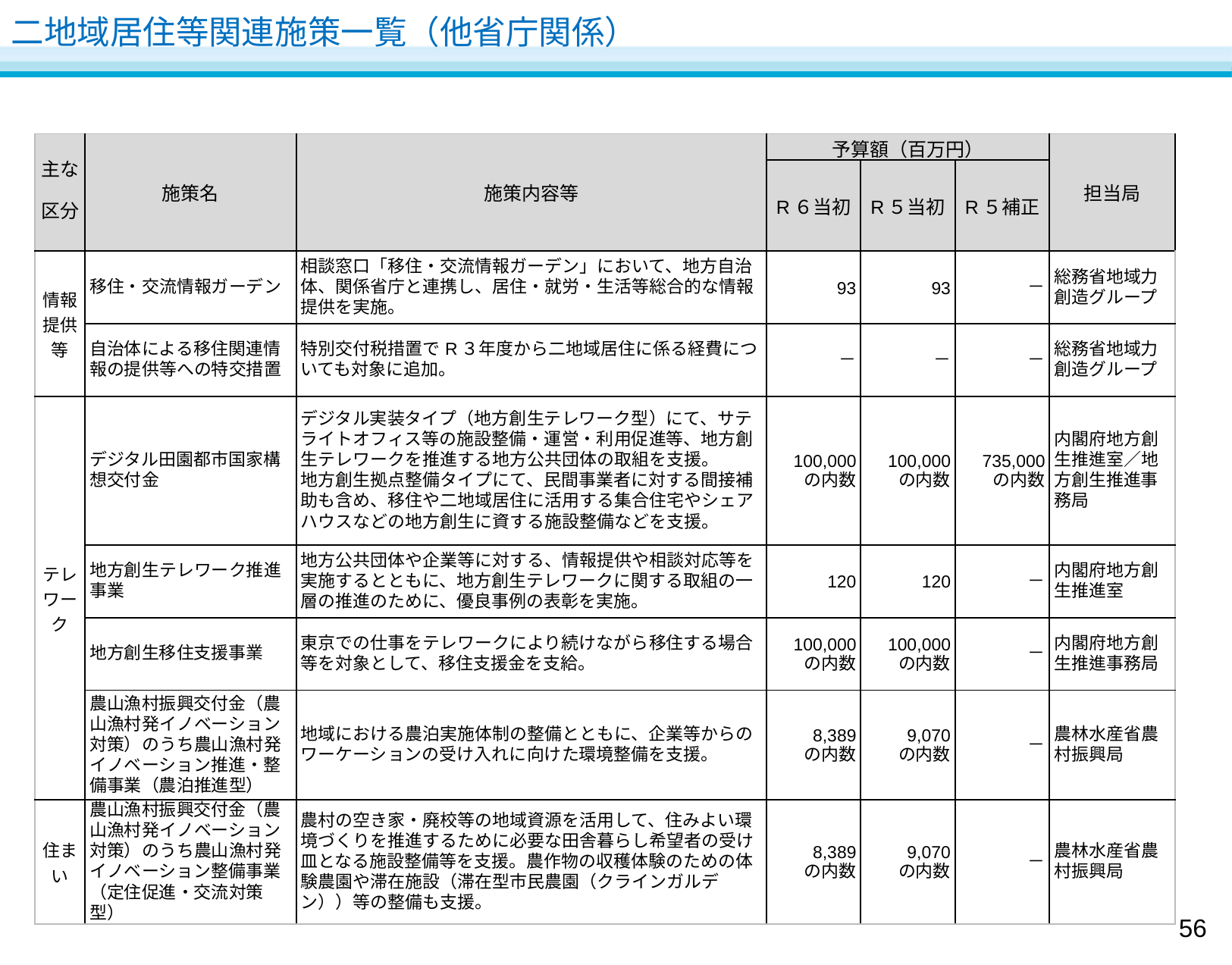

二地域居住等関連施策一覧（他省庁関係）
R6当初予算、
R5当初予算、
R5補正
| 主な区分 | 施策名 | 施策内容等 | 予算額（百万円） |  |  | 担当局 |
| --- | --- | --- | --- | --- | --- | --- |
|  |  |  | R６当初 | R５当初 | R５補正 |  |
| 情報提供等 | 移住・交流情報ガーデン | 相談窓口「移住・交流情報ガーデン」において、地方自治体、関係省庁と連携し、居住・就労・生活等総合的な情報提供を実施。 | 93 | 93 | － | 総務省地域力創造グループ |
|  | 自治体による移住関連情報の提供等への特交措置 | 特別交付税措置でR３年度から二地域居住に係る経費についても対象に追加。 | － | － | － | 総務省地域力創造グループ |
| テレワーク | デジタル田園都市国家構想交付金 | デジタル実装タイプ（地方創生テレワーク型）にて、サテライトオフィス等の施設整備・運営・利用促進等、地方創生テレワークを推進する地方公共団体の取組を支援。 地方創生拠点整備タイプにて、民間事業者に対する間接補助も含め、移住や二地域居住に活用する集合住宅やシェアハウスなどの地方創生に資する施設整備などを支援。 | 100,000 の内数 | 100,000 の内数 | 735,000 の内数 | 内閣府地方創生推進室／地方創生推進事務局 |
|  | 地方創生テレワーク推進事業 | 地方公共団体や企業等に対する、情報提供や相談対応等を実施するとともに、地方創生テレワークに関する取組の一層の推進のために、優良事例の表彰を実施。 | 120 | 120 | － | 内閣府地方創生推進室 |
|  | 地方創生移住支援事業 | 東京での仕事をテレワークにより続けながら移住する場合等を対象として、移住支援金を支給。 | 100,000 の内数 | 100,000 の内数 | － | 内閣府地方創生推進事務局 |
|  | 農山漁村振興交付金（農山漁村発イノベーション対策）のうち農山漁村発イノベーション推進・整備事業（農泊推進型） | 地域における農泊実施体制の整備とともに、企業等からのワーケーションの受け入れに向けた環境整備を支援。 | 8,389 の内数 | 9,070 の内数 | － | 農林水産省農村振興局 |
| 住まい | 農山漁村振興交付金（農山漁村発イノベーション対策）のうち農山漁村発イノベーション整備事業（定住促進・交流対策型） | 農村の空き家・廃校等の地域資源を活用して、住みよい環境づくりを推進するために必要な田舎暮らし希望者の受け皿となる施設整備等を支援。農作物の収穫体験のための体験農園や滞在施設（滞在型市民農園（クラインガルデン））等の整備も支援。 | 8,389 の内数 | 9,070 の内数 | － | 農林水産省農村振興局 |
240329更新
56